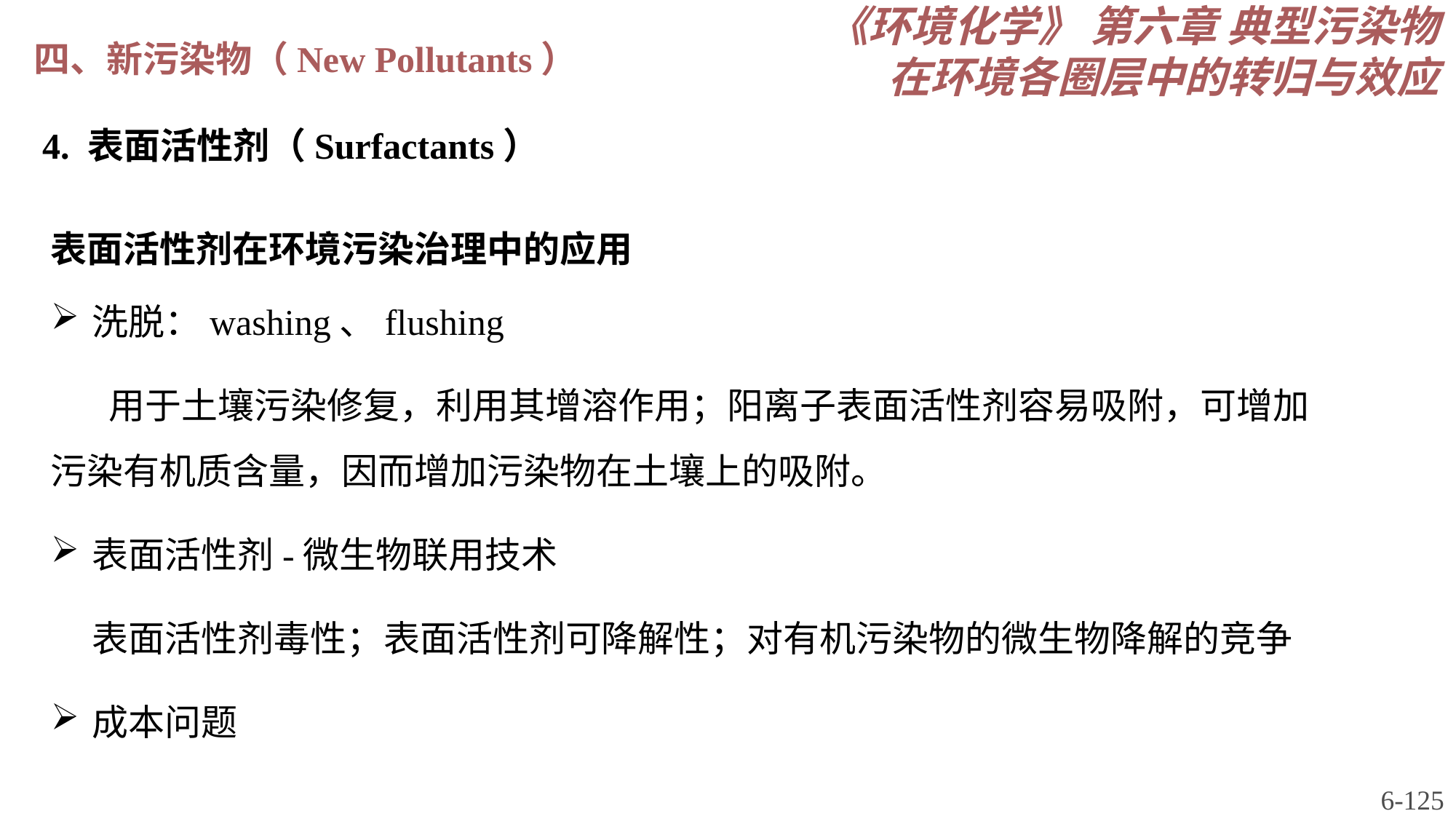

《环境化学》 第六章 典型污染物在环境各圈层中的转归与效应
四、新污染物（New Pollutants）
4. 表面活性剂（Surfactants）
表面活性剂在环境污染治理中的应用
洗脱：washing、flushing
      用于土壤污染修复，利用其增溶作用；阳离子表面活性剂容易吸附，可增加污染有机质含量，因而增加污染物在土壤上的吸附。
表面活性剂-微生物联用技术
    表面活性剂毒性；表面活性剂可降解性；对有机污染物的微生物降解的竞争
成本问题
6-125